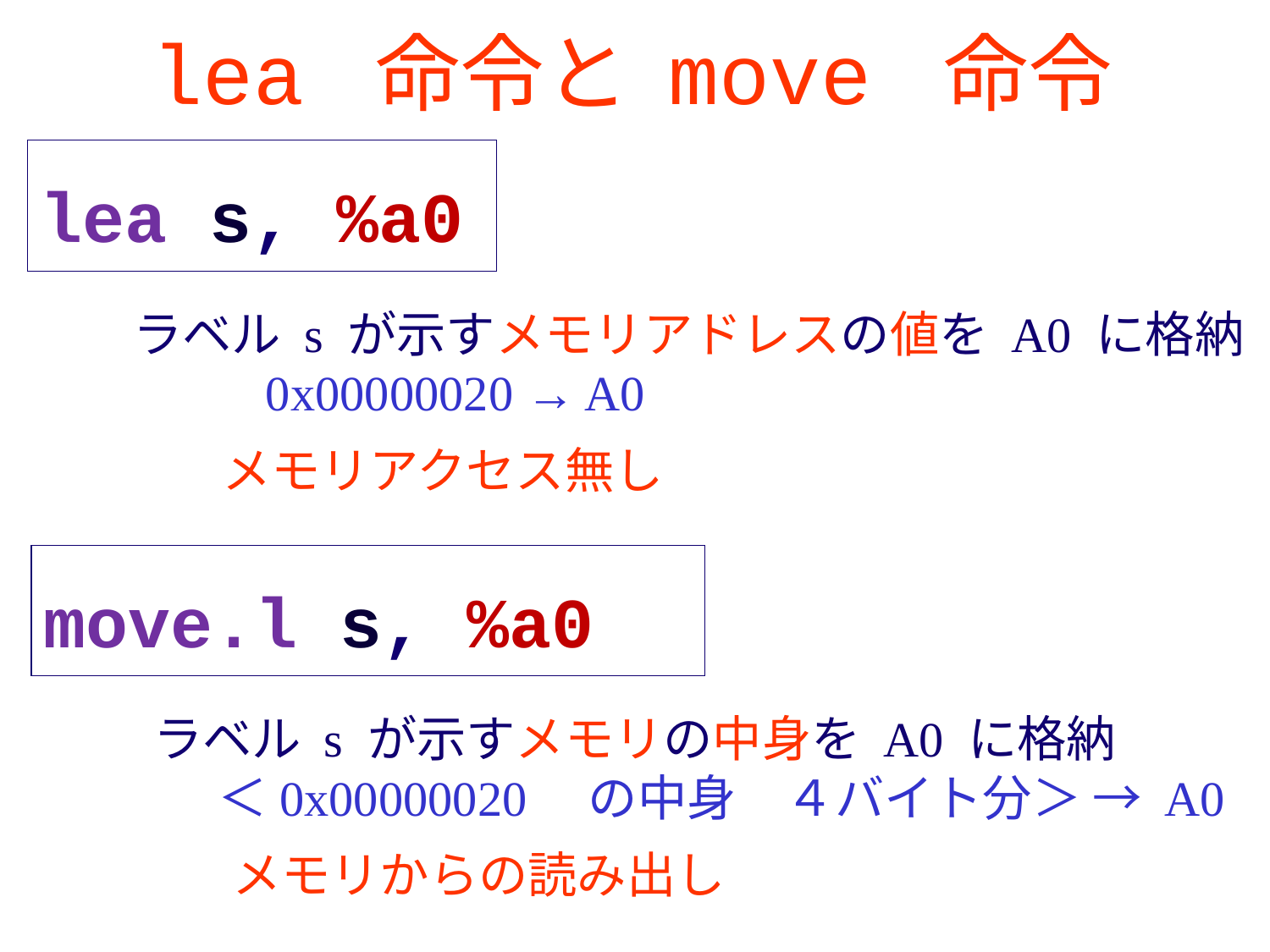

# lea 命令と move 命令
lea s, %a0

ラベル s が示すメモリアドレスの値を A0 に格納
0x00000020 → A0
メモリアクセス無し
move.l s, %a0

ラベル s が示すメモリの中身を A0 に格納
＜0x00000020　の中身　４バイト分＞ → A0
メモリからの読み出し